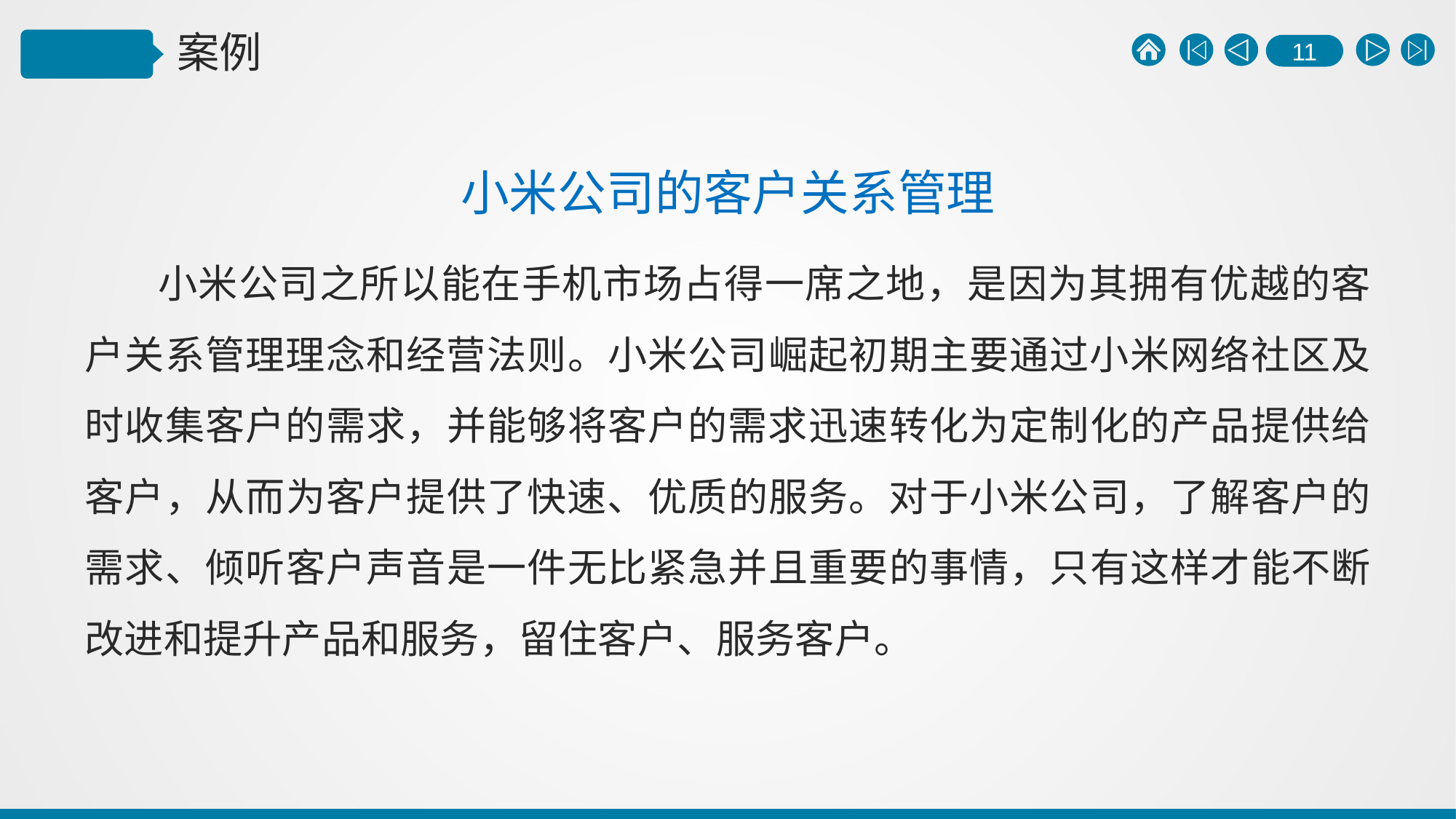

小米公司的客户关系管理
小米公司之所以能在手机市场占得一席之地，是因为其拥有优越的客户关系管理理念和经营法则。小米公司崛起初期主要通过小米网络社区及时收集客户的需求，并能够将客户的需求迅速转化为定制化的产品提供给客户，从而为客户提供了快速、优质的服务。对于小米公司，了解客户的需求、倾听客户声音是一件无比紧急并且重要的事情，只有这样才能不断改进和提升产品和服务，留住客户、服务客户。